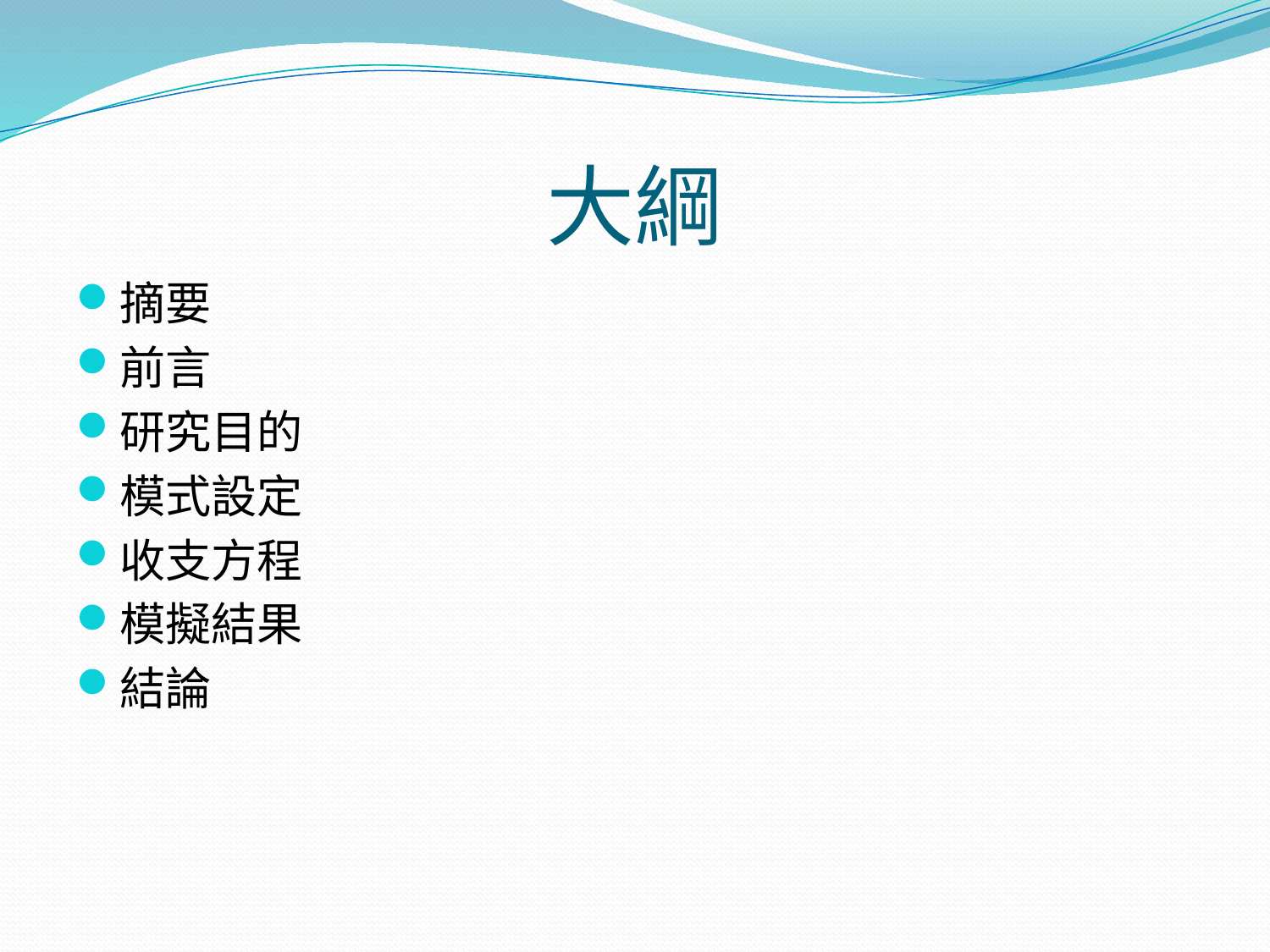

# 大綱
摘要
前言
研究目的
模式設定
收支方程
模擬結果
結論